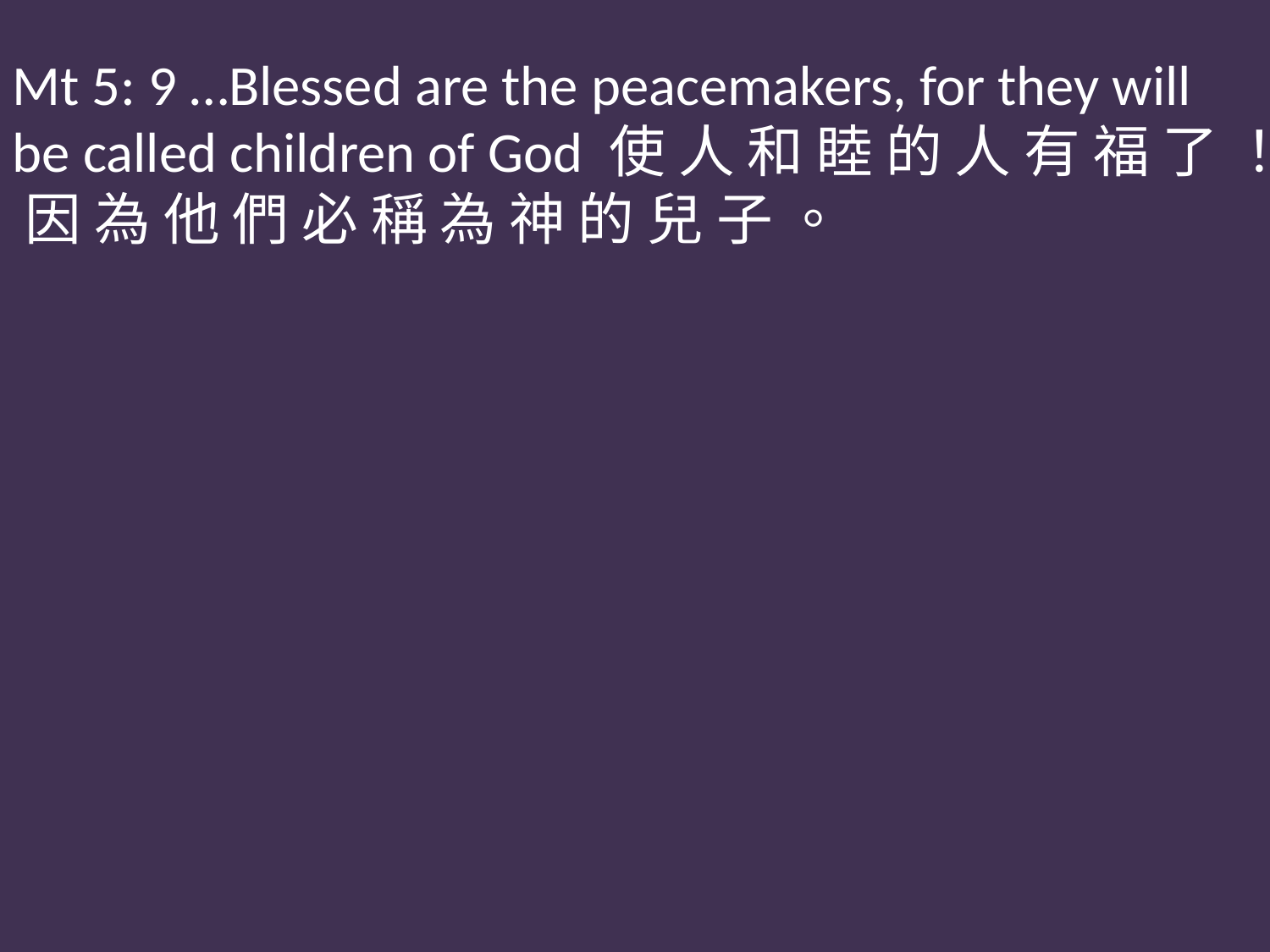

Mt 5: 9 …Blessed are the peacemakers, for they will be called children of God 使 人 和 睦 的 人 有 福 了 ！ 因 為 他 們 必 稱 為 神 的 兒 子 。